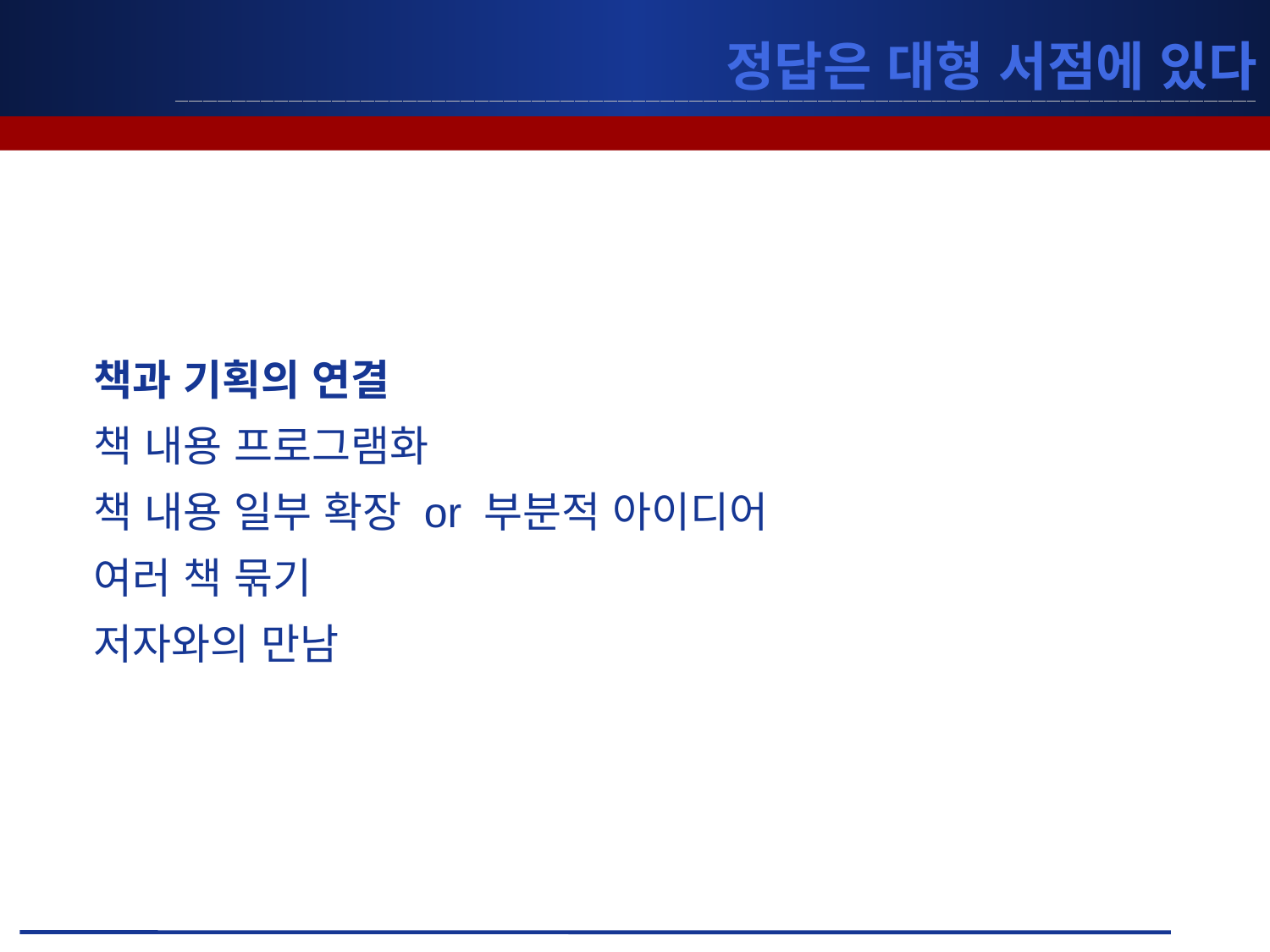

# 정답은 대형 서점에 있다
책과 기획의 연결
책 내용 프로그램화
책 내용 일부 확장 or 부분적 아이디어
여러 책 묶기
저자와의 만남